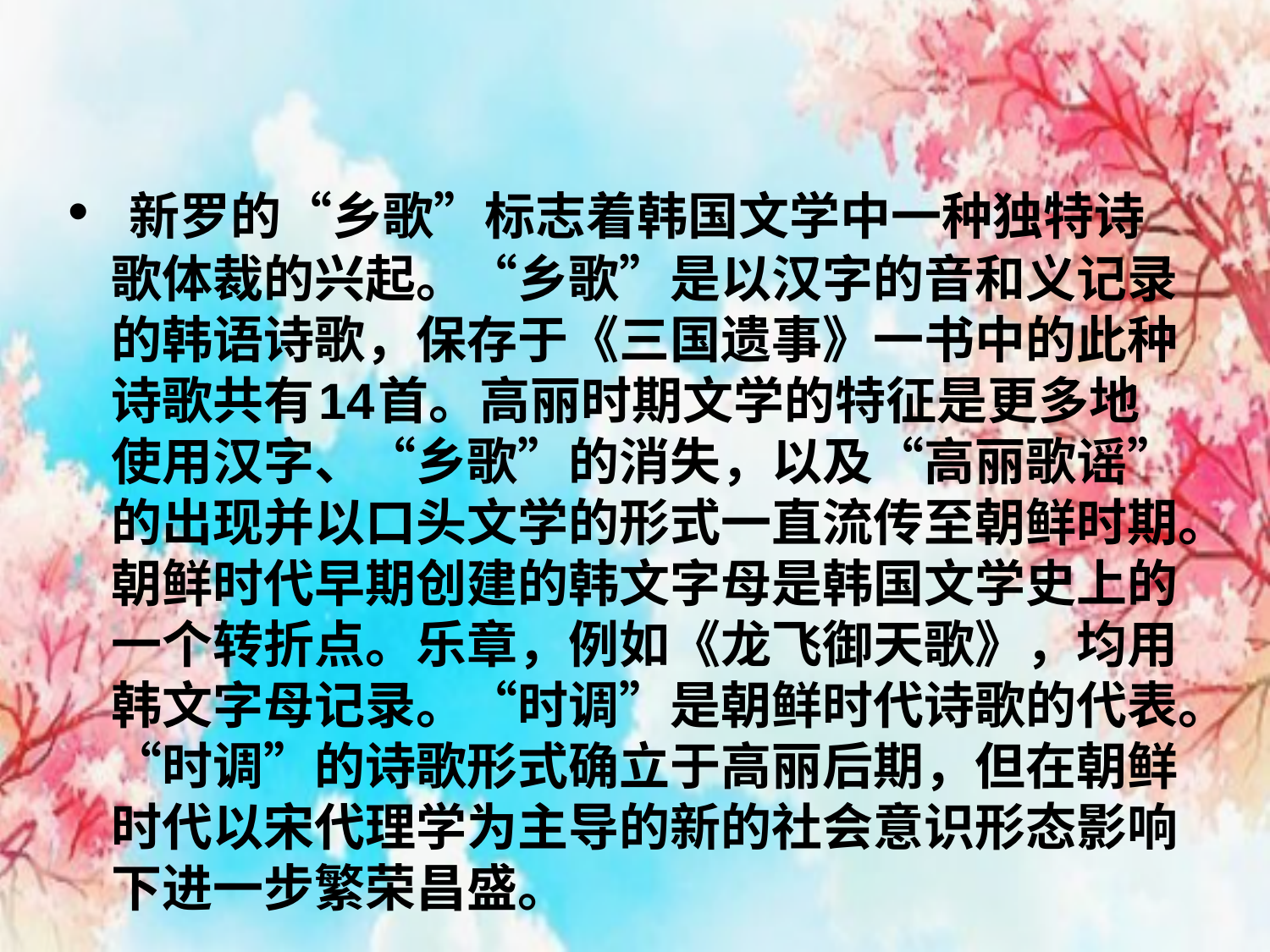

#

 新罗的“乡歌”标志着韩国文学中一种独特诗歌体裁的兴起。“乡歌”是以汉字的音和义记录的韩语诗歌，保存于《三国遗事》一书中的此种诗歌共有14首。高丽时期文学的特征是更多地使用汉字、“乡歌”的消失，以及“高丽歌谣”的出现并以口头文学的形式一直流传至朝鲜时期。朝鲜时代早期创建的韩文字母是韩国文学史上的一个转折点。乐章，例如《龙飞御天歌》，均用韩文字母记录。“时调”是朝鲜时代诗歌的代表。“时调”的诗歌形式确立于高丽后期，但在朝鲜时代以宋代理学为主导的新的社会意识形态影响下进一步繁荣昌盛。